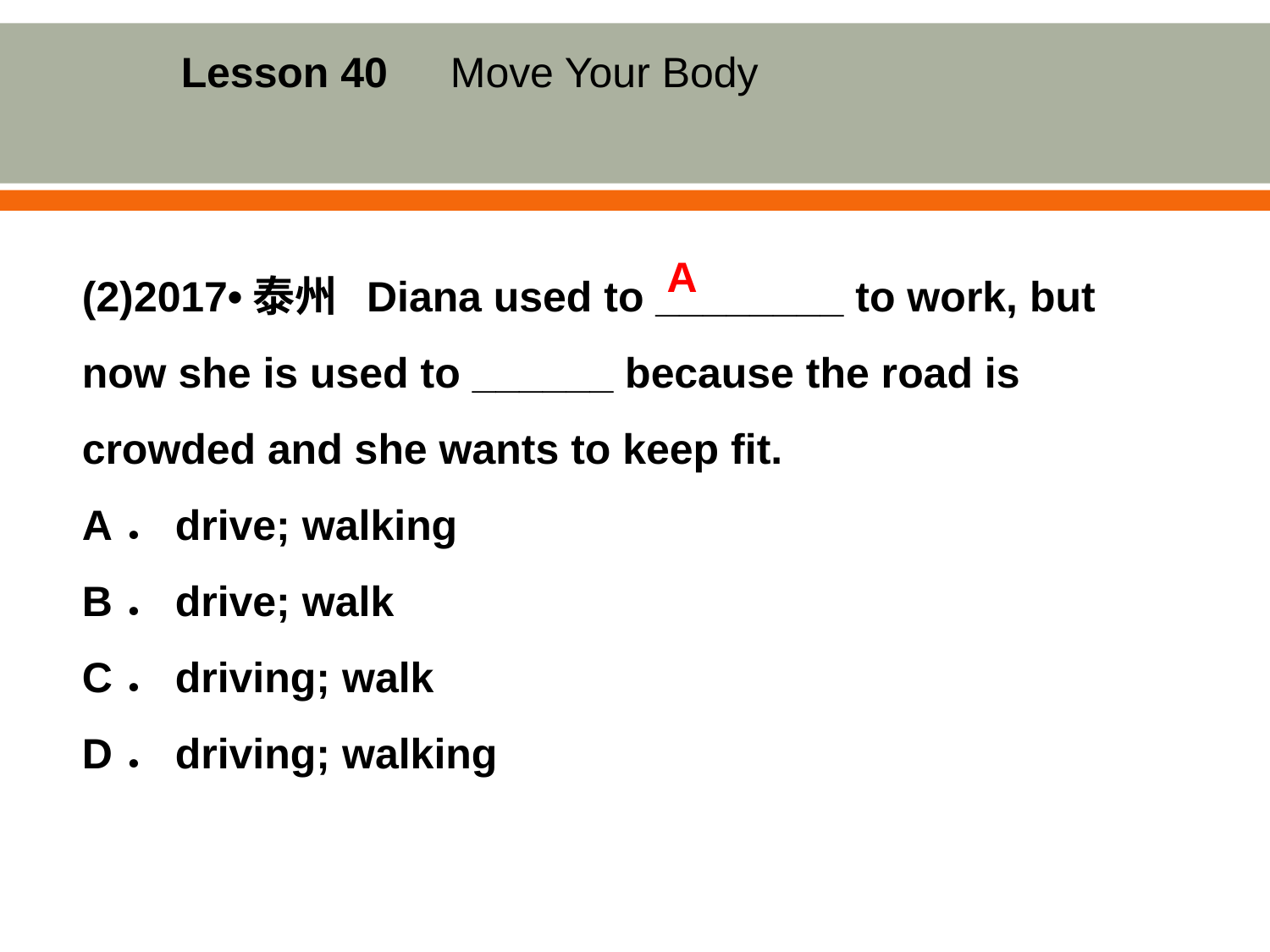

Lesson 40　Move Your Body
(2)2017•泰州  Diana used to ________ to work, but now she is used to ______ because the road is crowded and she wants to keep fit.
A．drive; walking
B．drive; walk
C．driving; walk
D．driving; walking
A